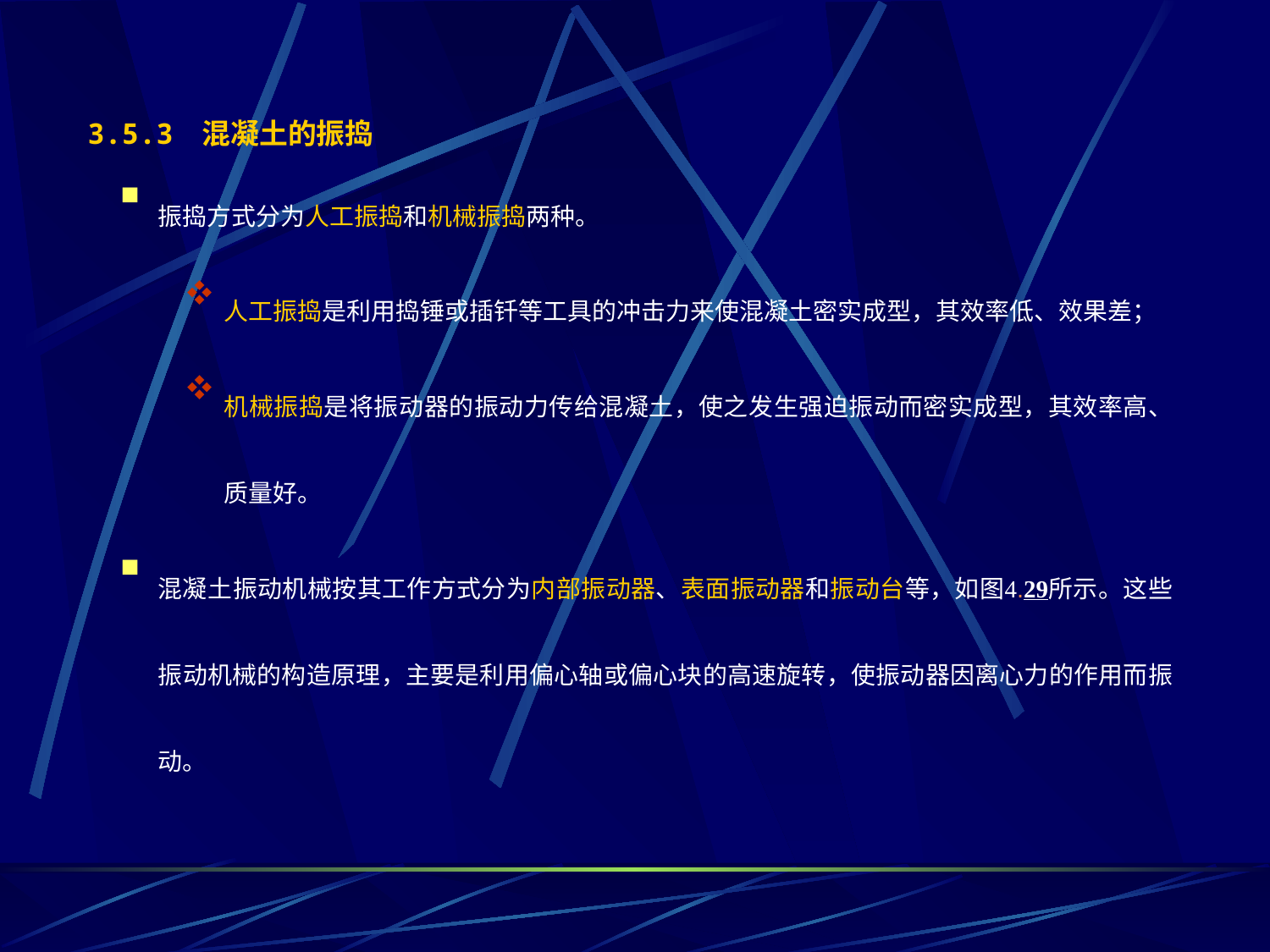

3.5.3 混凝土的振捣
振捣方式分为人工振捣和机械振捣两种。
人工振捣是利用捣锤或插钎等工具的冲击力来使混凝土密实成型，其效率低、效果差；
机械振捣是将振动器的振动力传给混凝土，使之发生强迫振动而密实成型，其效率高、质量好。
混凝土振动机械按其工作方式分为内部振动器、表面振动器和振动台等，如图4.29所示。这些振动机械的构造原理，主要是利用偏心轴或偏心块的高速旋转，使振动器因离心力的作用而振动。